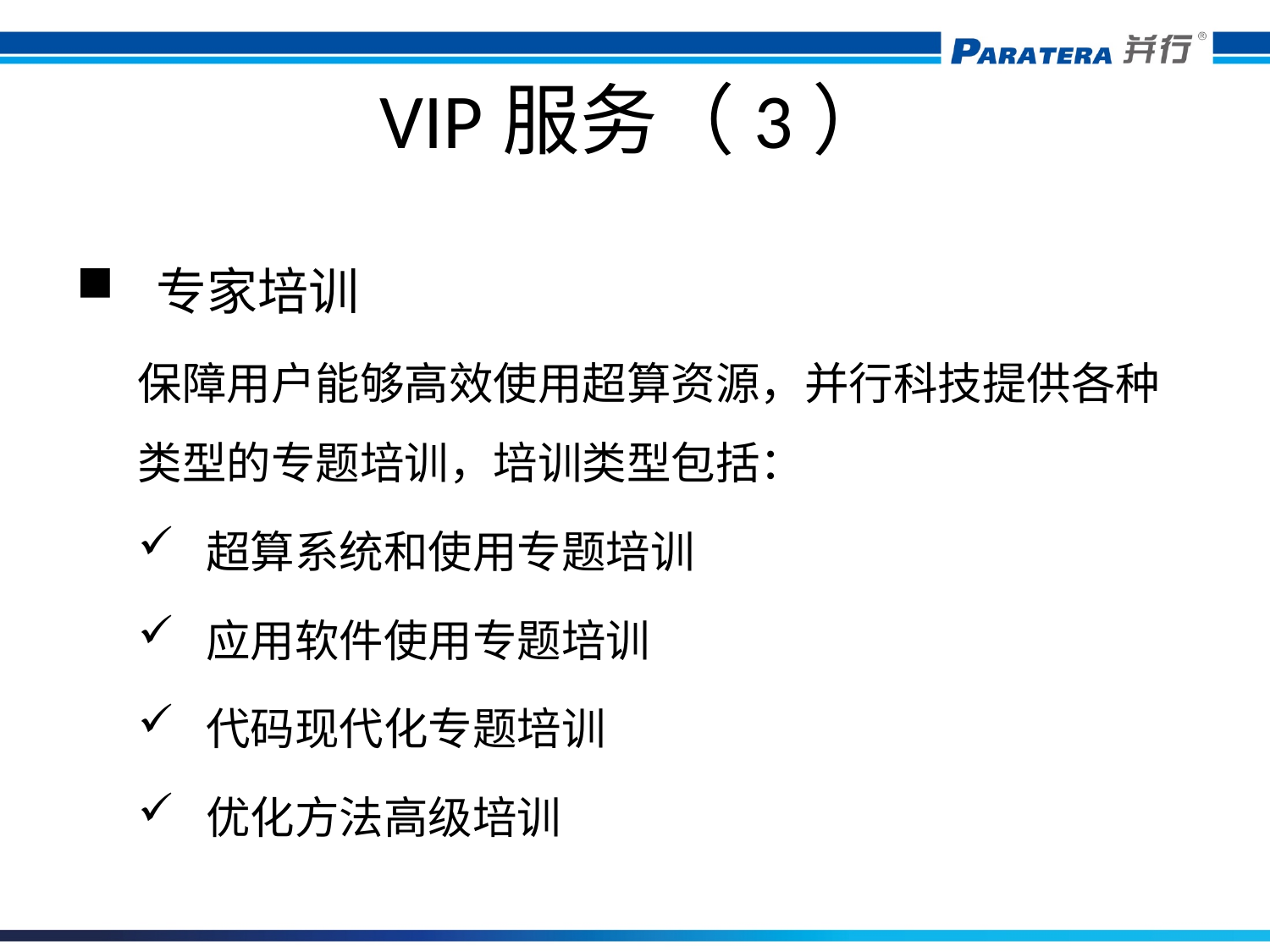

# VIP服务（3）
  专家培训
保障用户能够高效使用超算资源，并行科技提供各种类型的专题培训，培训类型包括：
  超算系统和使用专题培训
  应用软件使用专题培训
  代码现代化专题培训
  优化方法高级培训